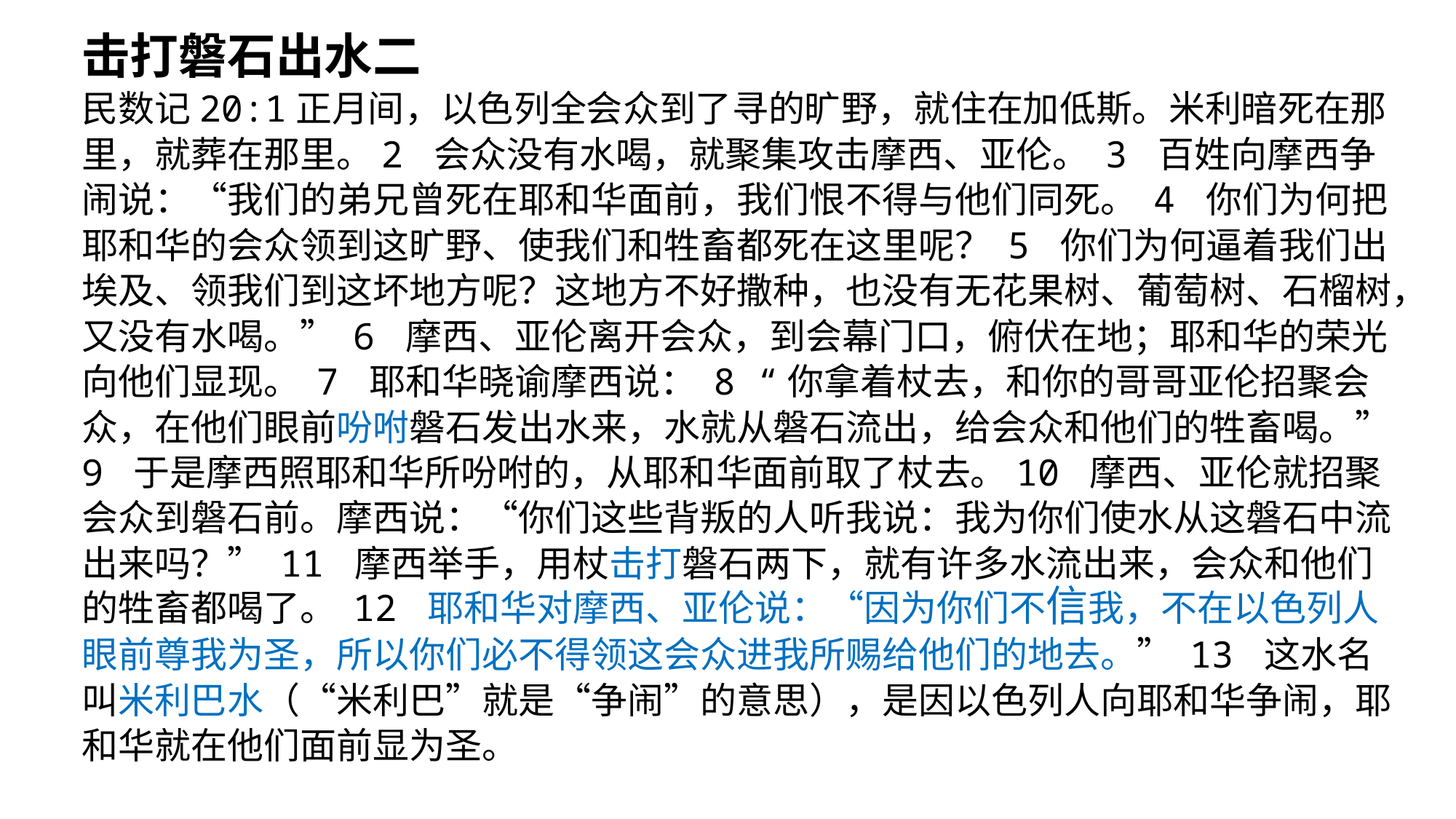

击打磐石出水二
民数记‬20:1正月间，以色列全会众到了寻的旷野，就住在加低斯。米利暗死在那里，就葬在那里。2 会众没有水喝，就聚集攻击摩西、亚伦。 3 百姓向摩西争闹说：“我们的弟兄曾死在耶和华面前，我们恨不得与他们同死。 4 你们为何把耶和华的会众领到这旷野、使我们和牲畜都死在这里呢？ 5 你们为何逼着我们出埃及、领我们到这坏地方呢？这地方不好撒种，也没有无花果树、葡萄树、石榴树，又没有水喝。” 6 摩西、亚伦离开会众，到会幕门口，俯伏在地；耶和华的荣光向他们显现。 7 耶和华晓谕摩西说： 8 “你拿着杖去，和你的哥哥亚伦招聚会众，在他们眼前吩咐磐石发出水来，水就从磐石流出，给会众和他们的牲畜喝。” 9 于是摩西照耶和华所吩咐的，从耶和华面前取了杖去。10 摩西、亚伦就招聚会众到磐石前。摩西说：“你们这些背叛的人听我说：我为你们使水从这磐石中流出来吗？” 11 摩西举手，用杖击打磐石两下，就有许多水流出来，会众和他们的牲畜都喝了。 12 耶和华对摩西、亚伦说：“因为你们不信我，不在以色列人眼前尊我为圣，所以你们必不得领这会众进我所赐给他们的地去。” 13 这水名叫米利巴水（“米利巴”就是“争闹”的意思），是因以色列人向耶和华争闹，耶和华就在他们面前显为圣。